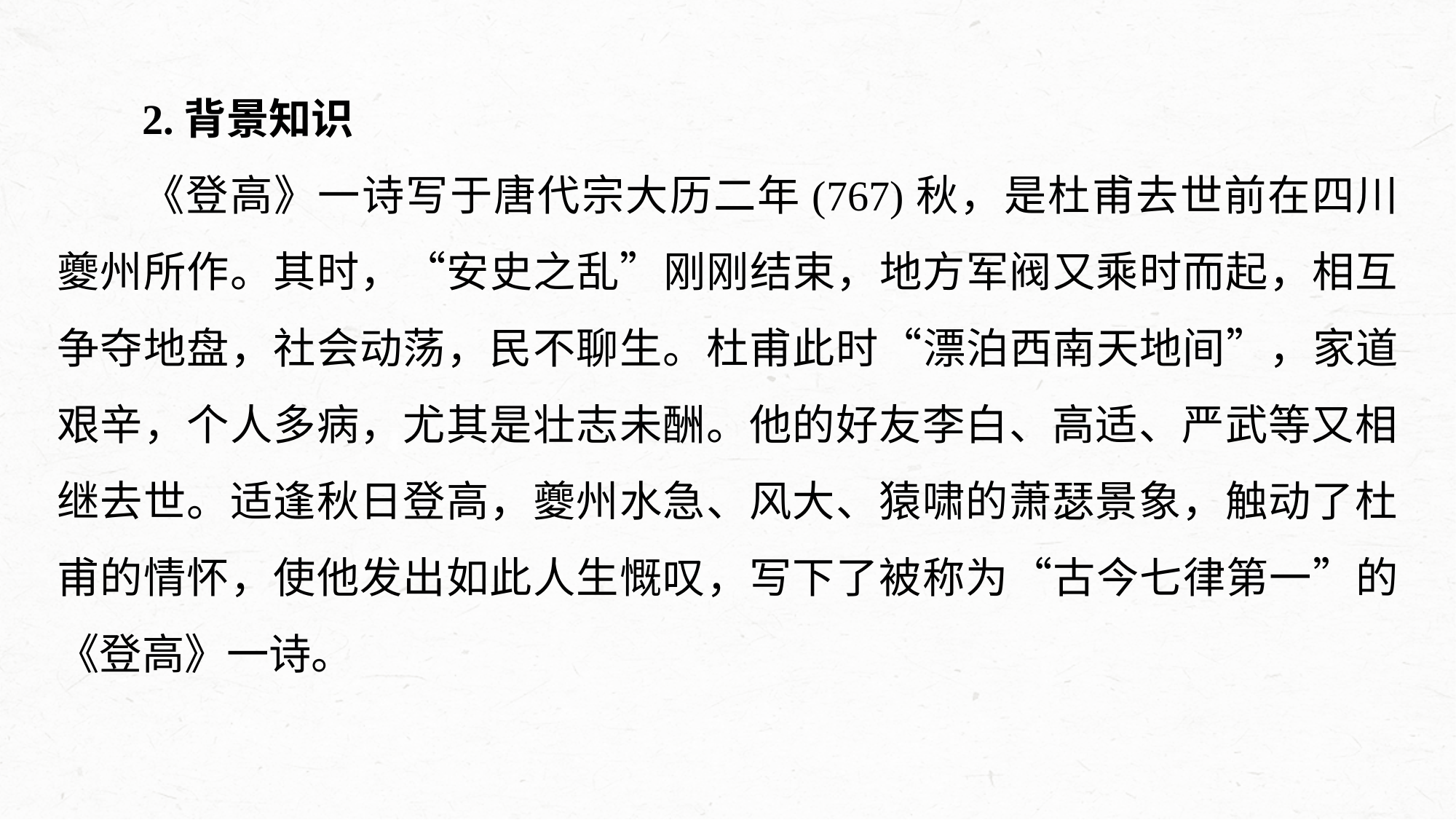

2.背景知识
《登高》一诗写于唐代宗大历二年(767)秋，是杜甫去世前在四川夔州所作。其时，“安史之乱”刚刚结束，地方军阀又乘时而起，相互争夺地盘，社会动荡，民不聊生。杜甫此时“漂泊西南天地间”，家道艰辛，个人多病，尤其是壮志未酬。他的好友李白、高适、严武等又相继去世。适逢秋日登高，夔州水急、风大、猿啸的萧瑟景象，触动了杜甫的情怀，使他发出如此人生慨叹，写下了被称为“古今七律第一”的《登高》一诗。